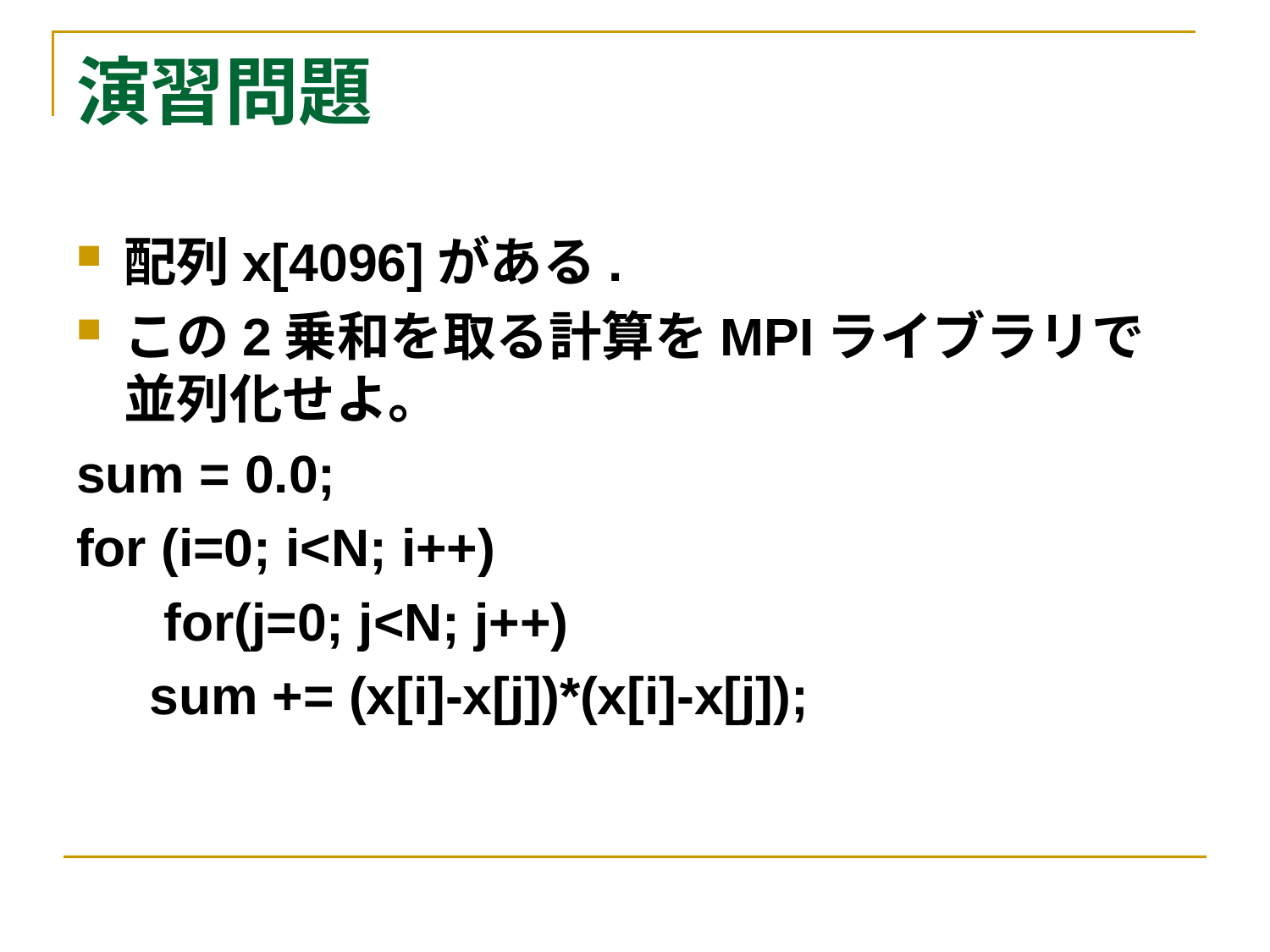

# 演習問題
配列x[4096]がある.
この2乗和を取る計算をMPIライブラリで並列化せよ。
sum = 0.0;
for (i=0; i<N; i++)
      for(j=0; j<N; j++)
     sum += (x[i]-x[j])*(x[i]-x[j]);